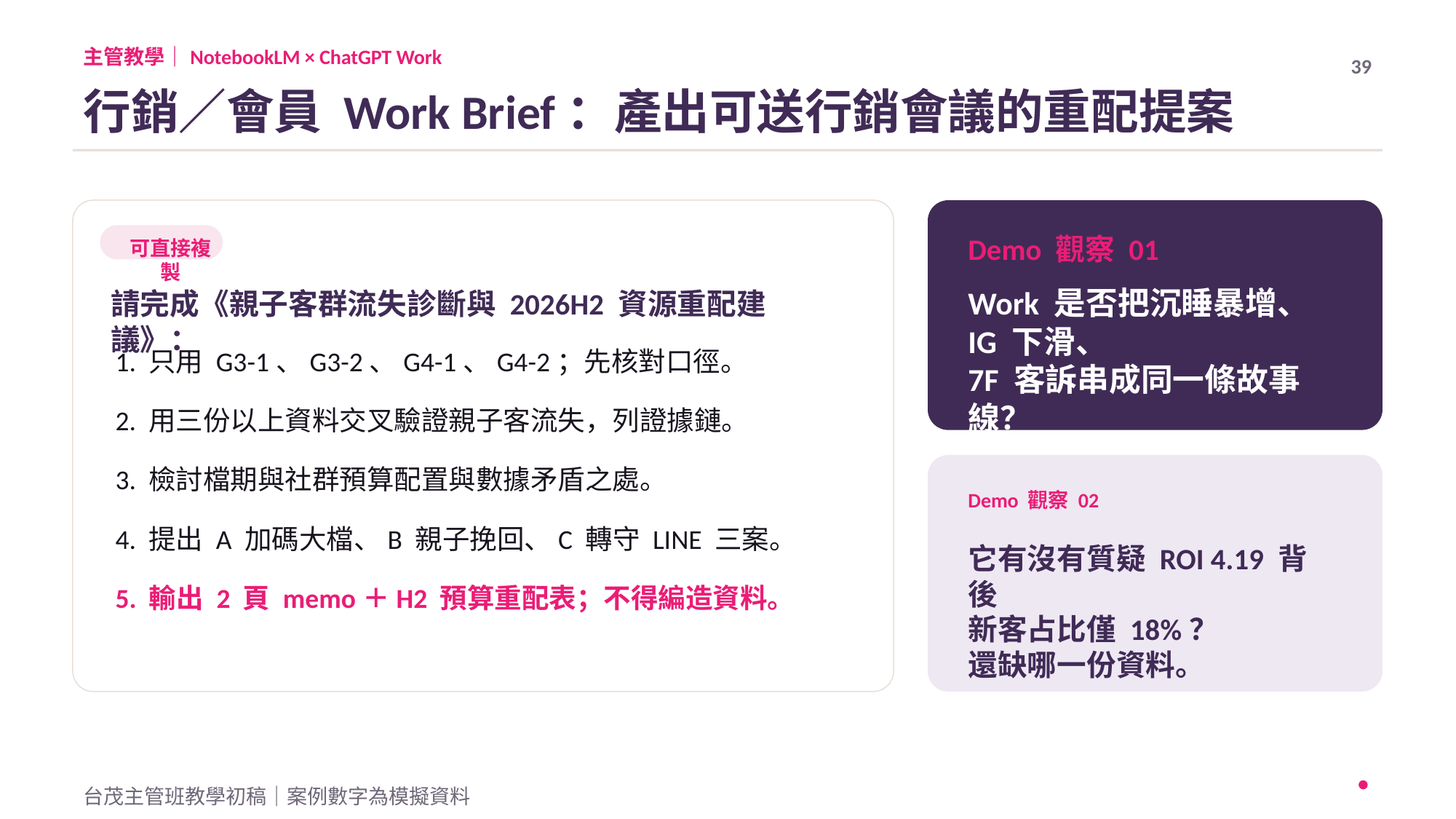

主管教學｜NotebookLM × ChatGPT Work
39
行銷／會員 Work Brief：產出可送行銷會議的重配提案

Demo 觀察 01
可直接複製
Work 是否把沉睡暴增、IG 下滑、
7F 客訴串成同一條故事線？
請完成《親子客群流失診斷與 2026H2 資源重配建議》：
1. 只用 G3-1、G3-2、G4-1、G4-2；先核對口徑。
2. 用三份以上資料交叉驗證親子客流失，列證據鏈。

3. 檢討檔期與社群預算配置與數據矛盾之處。
Demo 觀察 02
4. 提出 A 加碼大檔、B 親子挽回、C 轉守 LINE 三案。
它有沒有質疑 ROI 4.19 背後
新客占比僅 18%？
還缺哪一份資料。
5. 輸出 2 頁 memo＋H2 預算重配表；不得編造資料。
台茂主管班教學初稿｜案例數字為模擬資料